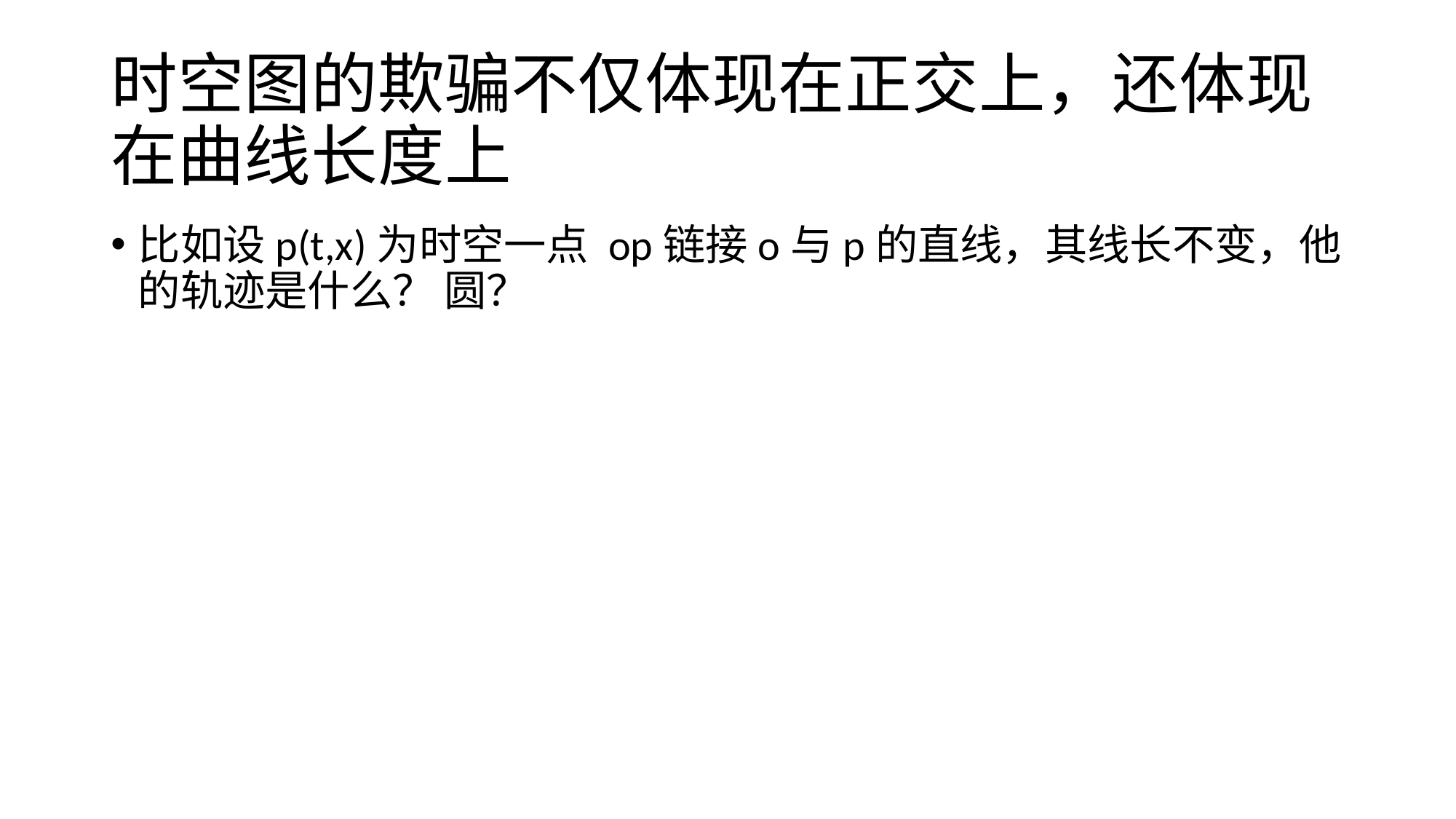

# 时空图的欺骗不仅体现在正交上，还体现在曲线长度上
比如设p(t,x)为时空一点 op链接o与p的直线，其线长不变，他的轨迹是什么？ 圆？